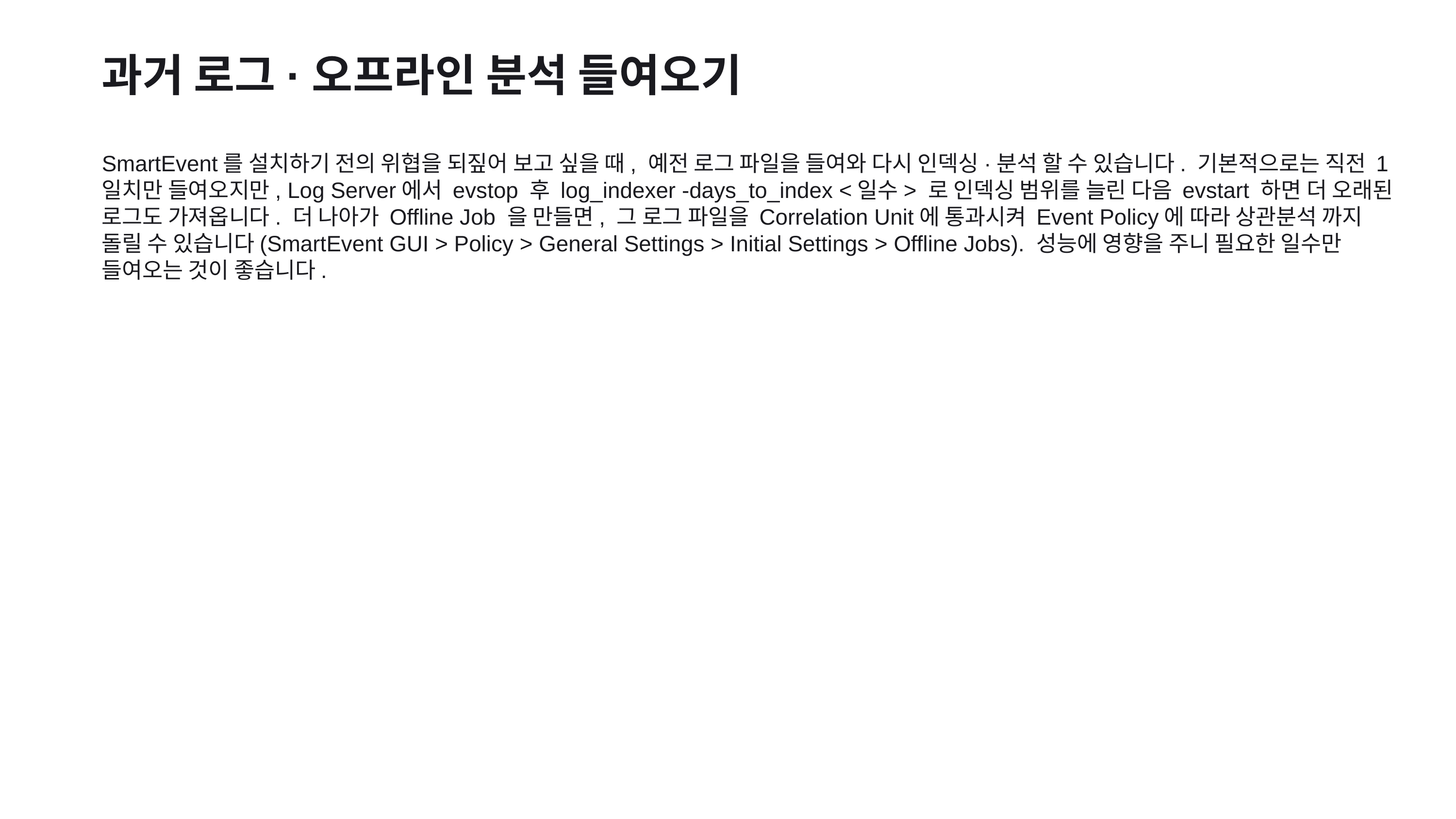

과거 로그·오프라인 분석 들여오기
SmartEvent를 설치하기 전의 위협을 되짚어 보고 싶을 때, 예전 로그 파일을 들여와 다시 인덱싱·분석 할 수 있습니다. 기본적으로는 직전 1일치만 들여오지만, Log Server에서 evstop 후 log_indexer -days_to_index <일수> 로 인덱싱 범위를 늘린 다음 evstart 하면 더 오래된 로그도 가져옵니다. 더 나아가 Offline Job 을 만들면, 그 로그 파일을 Correlation Unit에 통과시켜 Event Policy에 따라 상관분석 까지 돌릴 수 있습니다(SmartEvent GUI > Policy > General Settings > Initial Settings > Offline Jobs). 성능에 영향을 주니 필요한 일수만 들여오는 것이 좋습니다.